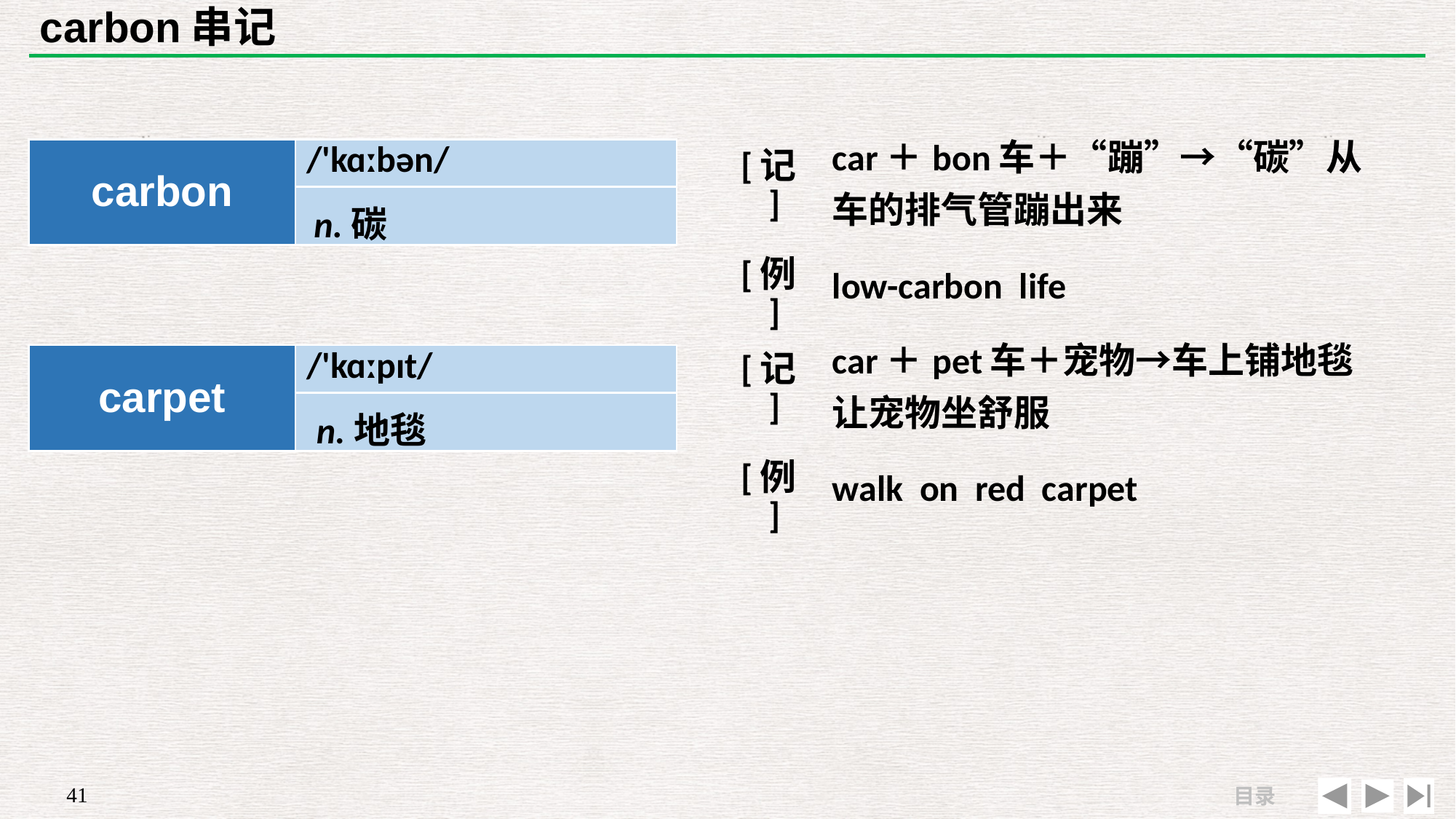

# carbon串记

| [记] | car＋bon车＋“蹦”→“碳”从车的排气管蹦出来 |
| --- | --- |
| [例] | low-carbon life |
| carbon | /'kɑːbən/ |
| --- | --- |
|  |  |
n.碳
| [记] | car＋pet车＋宠物→车上铺地毯让宠物坐舒服 |
| --- | --- |
| [例] | walk on red carpet |
| carpet | /'kɑːpɪt/ |
| --- | --- |
|  |  |
n.地毯